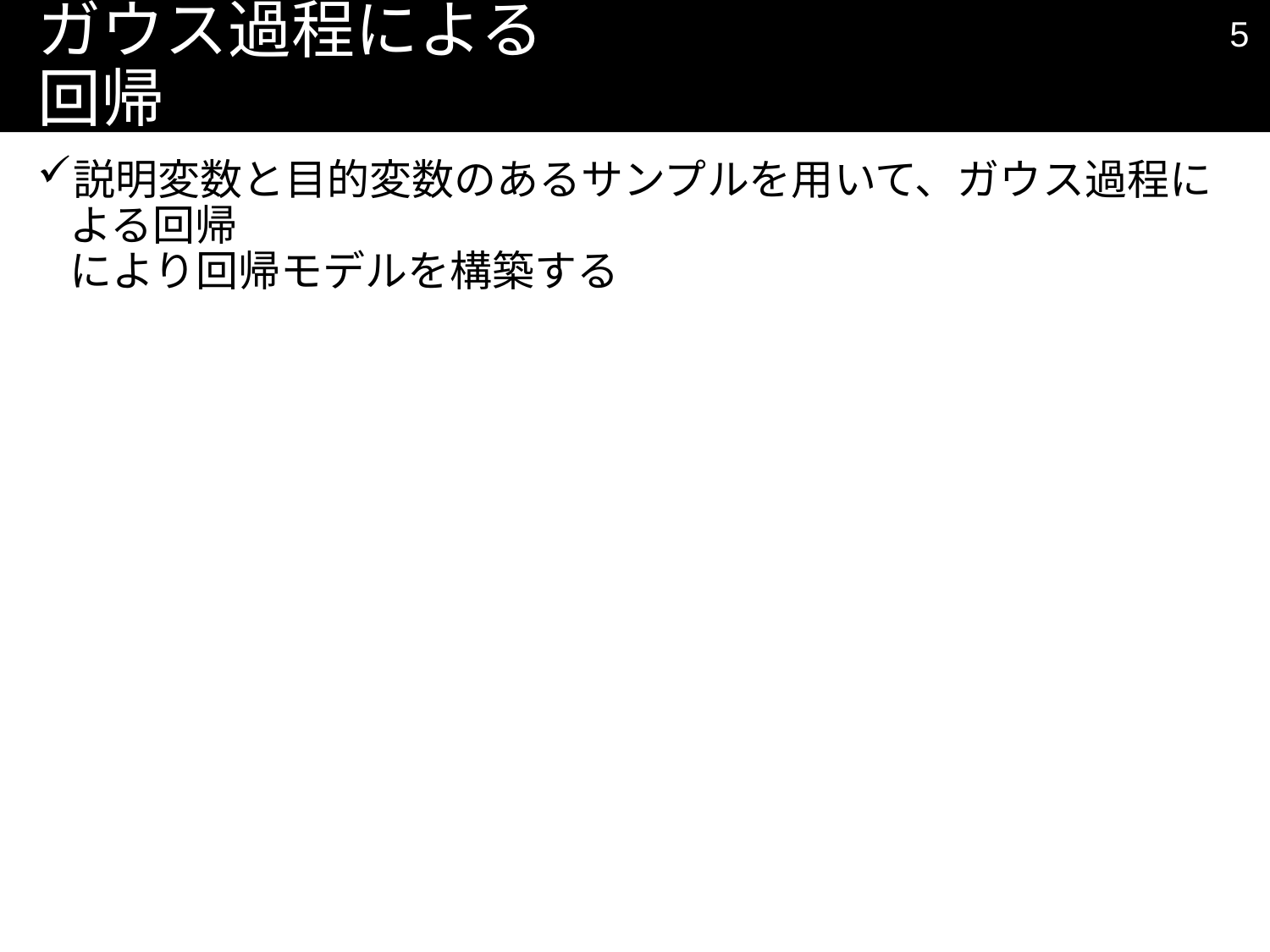

5
# ガウス過程による回帰
説明変数と目的変数のあるサンプルを用いて、ガウス過程による回帰
により回帰モデルを構築する